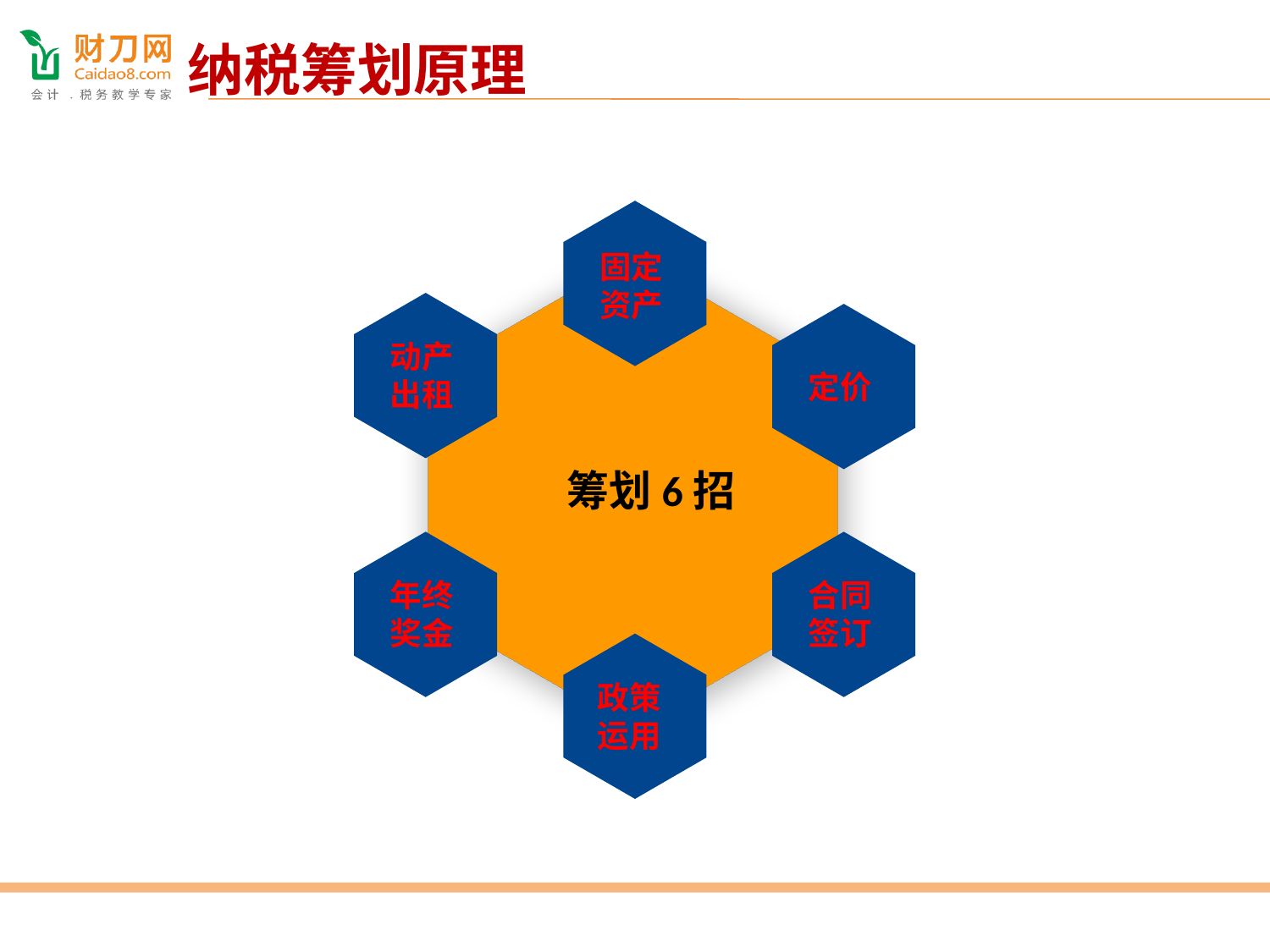

39
纳税筹划原理

固定资产

动产出租
定价
筹划6招

年终奖金
合同签订

政策运用